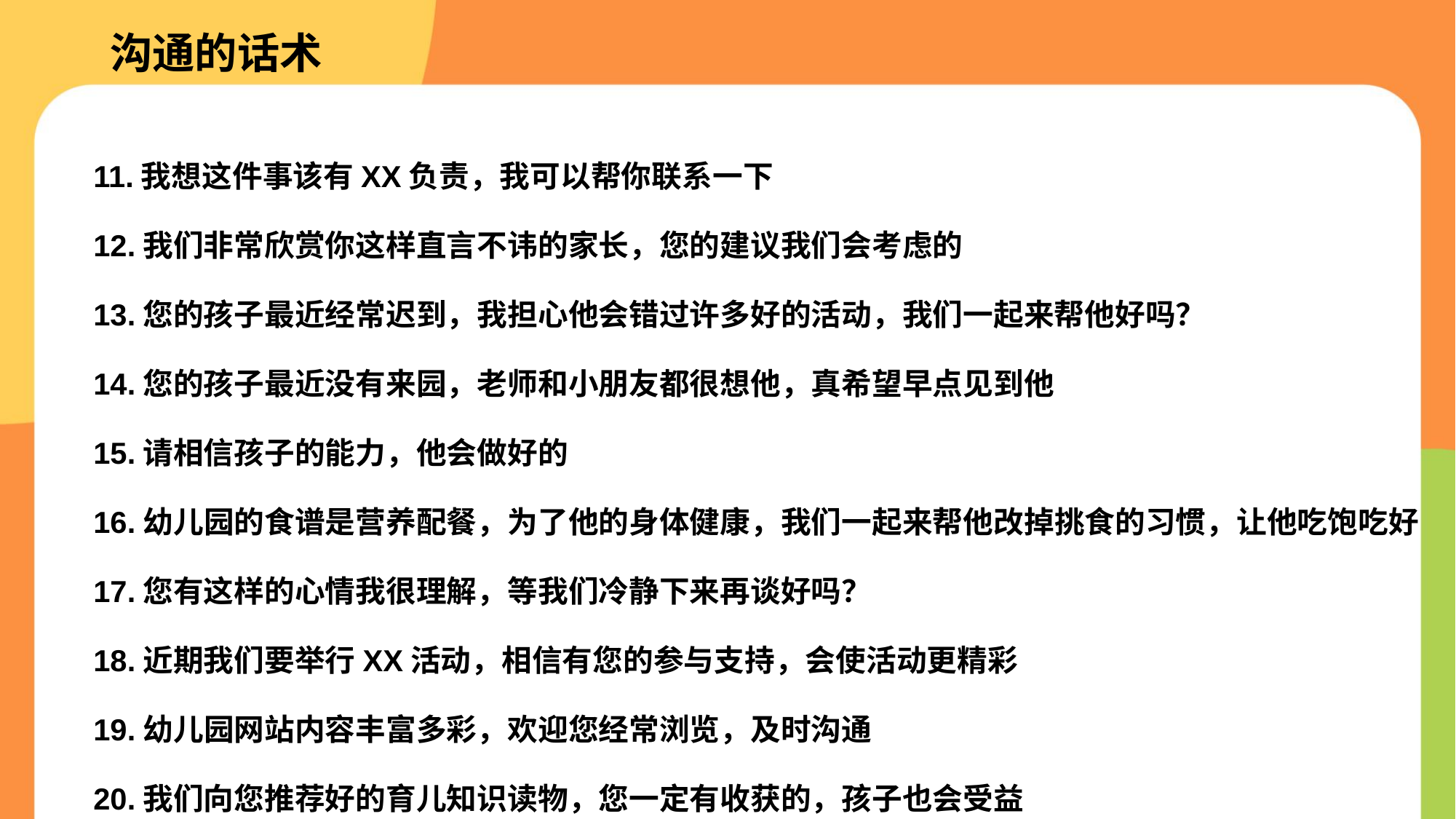

# 沟通的话术
11.我想这件事该有XX负责，我可以帮你联系一下
12.我们非常欣赏你这样直言不讳的家长，您的建议我们会考虑的
13.您的孩子最近经常迟到，我担心他会错过许多好的活动，我们一起来帮他好吗？
14.您的孩子最近没有来园，老师和小朋友都很想他，真希望早点见到他
15.请相信孩子的能力，他会做好的
16.幼儿园的食谱是营养配餐，为了他的身体健康，我们一起来帮他改掉挑食的习惯，让他吃饱吃好
17.您有这样的心情我很理解，等我们冷静下来再谈好吗？
18.近期我们要举行XX活动，相信有您的参与支持，会使活动更精彩
19.幼儿园网站内容丰富多彩，欢迎您经常浏览，及时沟通
20.我们向您推荐好的育儿知识读物，您一定有收获的，孩子也会受益